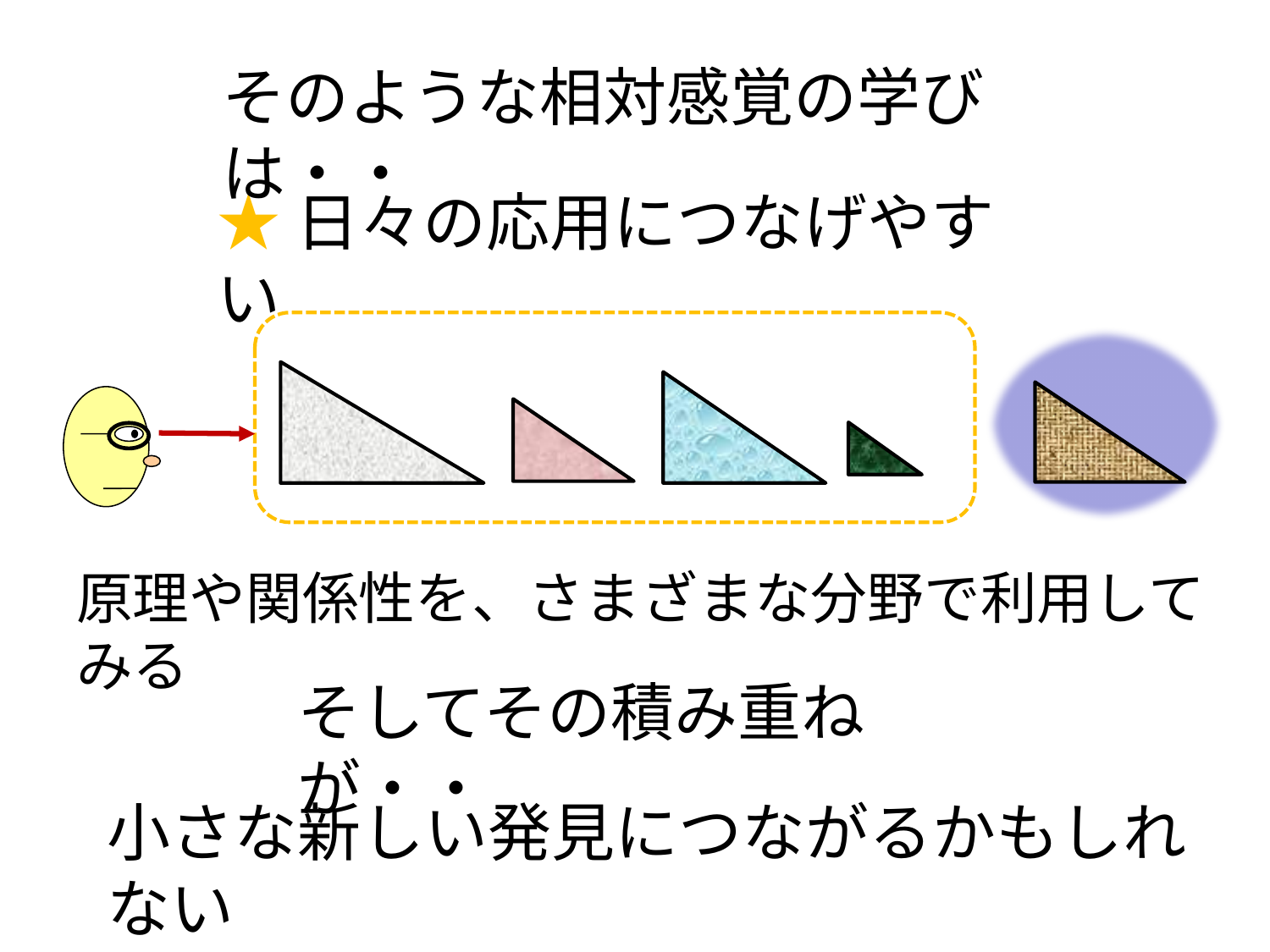

そのような相対感覚の学びは・・
★日々の応用につなげやすい

原理や関係性を、さまざまな分野で利用してみる
そしてその積み重ねが・・
小さな新しい発見につながるかもしれない